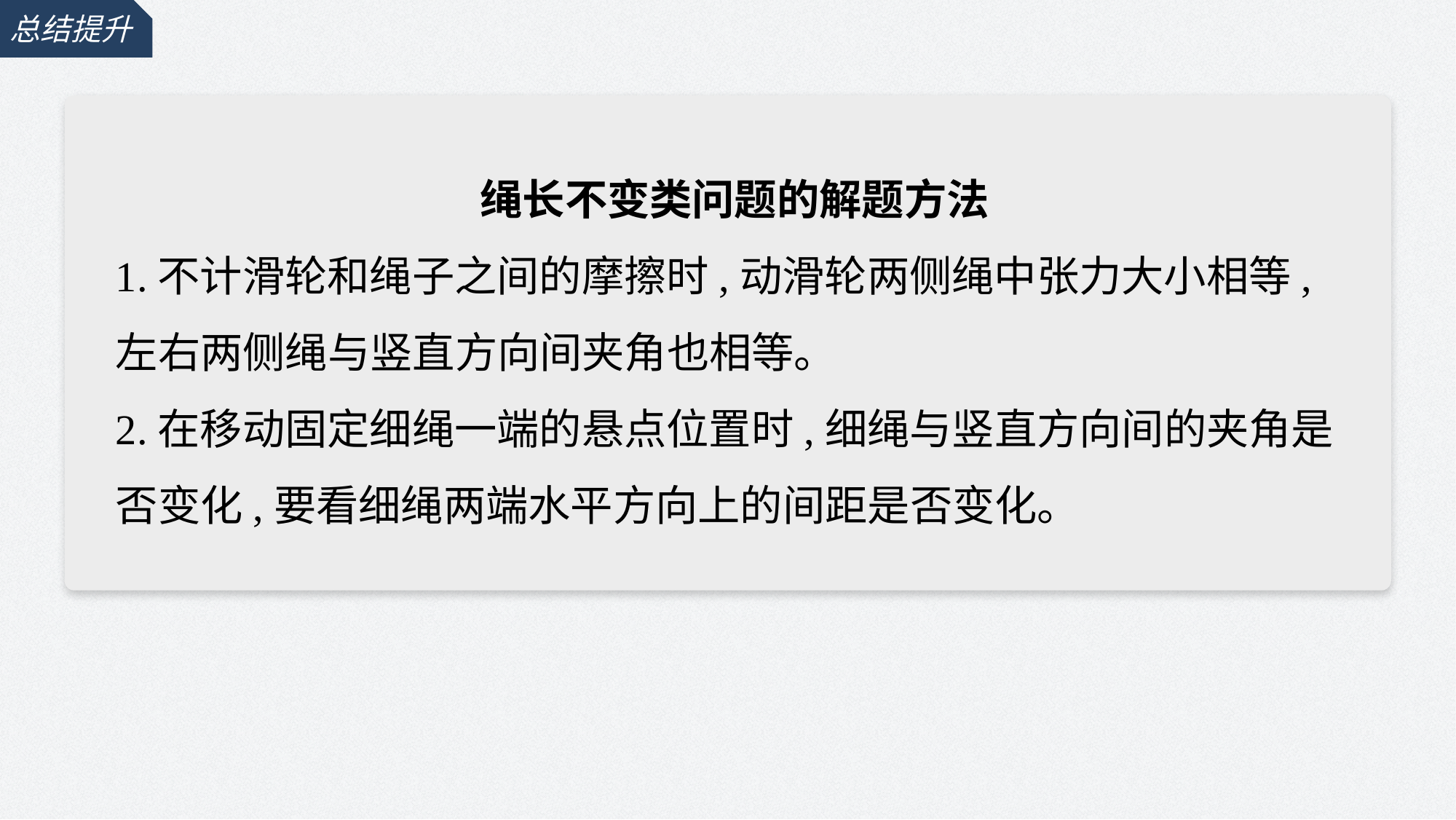

总结提升

绳长不变类问题的解题方法
1.不计滑轮和绳子之间的摩擦时,动滑轮两侧绳中张力大小相等,左右两侧绳与竖直方向间夹角也相等。
2.在移动固定细绳一端的悬点位置时,细绳与竖直方向间的夹角是否变化,要看细绳两端水平方向上的间距是否变化。